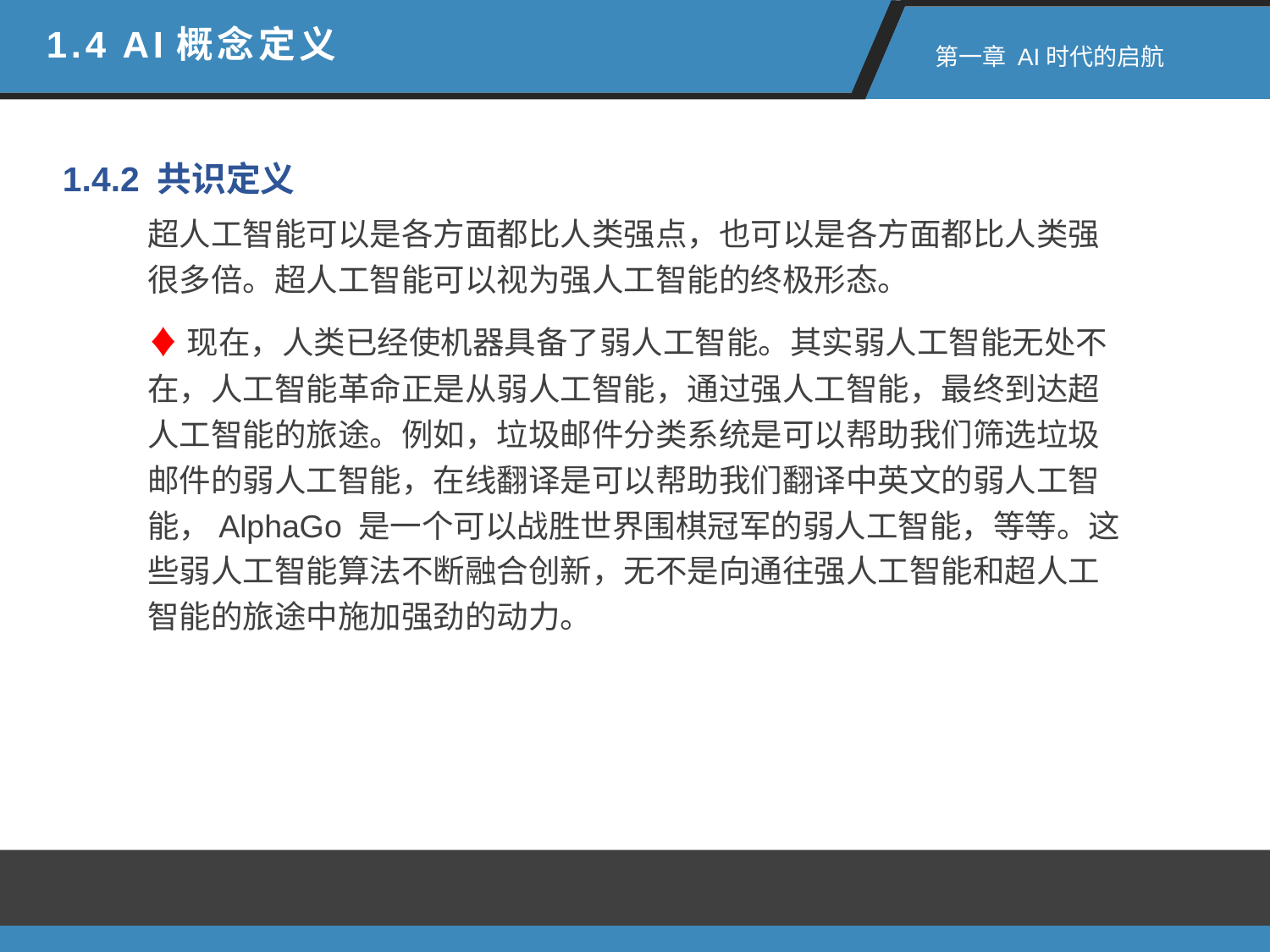

1.4 AI概念定义
  第一章 AI时代的启航
1.4.2 共识定义
超人工智能可以是各方面都比人类强点，也可以是各方面都比人类强很多倍。超人工智能可以视为强人工智能的终极形态。
♦现在，人类已经使机器具备了弱人工智能。其实弱人工智能无处不在，人工智能革命正是从弱人工智能，通过强人工智能，最终到达超人工智能的旅途。例如，垃圾邮件分类系统是可以帮助我们筛选垃圾邮件的弱人工智能，在线翻译是可以帮助我们翻译中英文的弱人工智能，AlphaGo 是一个可以战胜世界围棋冠军的弱人工智能，等等。这些弱人工智能算法不断融合创新，无不是向通往强人工智能和超人工智能的旅途中施加强劲的动力。